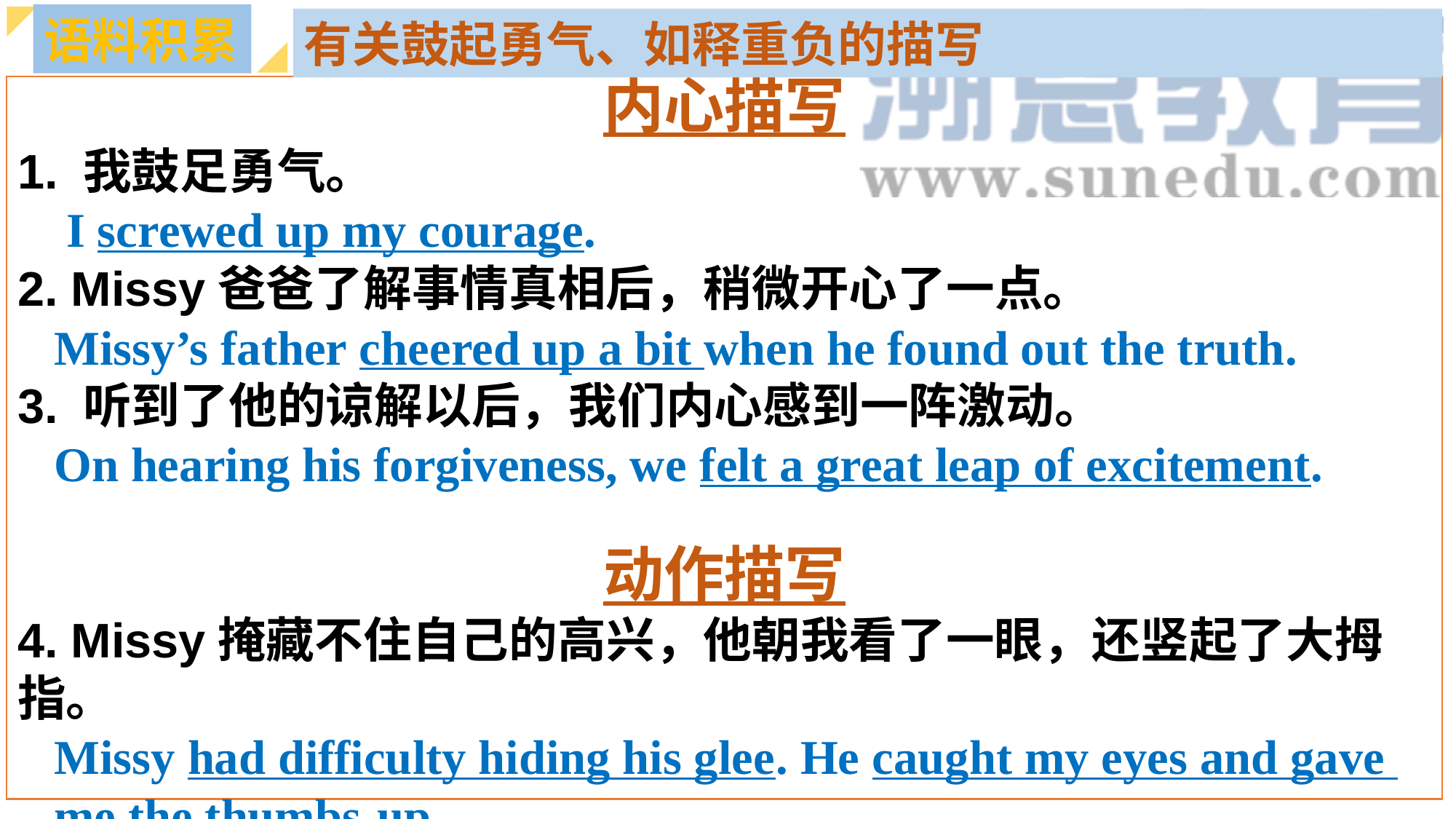

语料积累

有关鼓起勇气、如释重负的描写

内心描写
1. 我鼓足勇气。
    I screwed up my courage.
2. Missy爸爸了解事情真相后，稍微开心了一点。
   Missy’s father cheered up a bit when he found out the truth.
3. 听到了他的谅解以后，我们内心感到一阵激动。
   On hearing his forgiveness, we felt a great leap of excitement.

动作描写
4. Missy掩藏不住自己的高兴，他朝我看了一眼，还竖起了大拇指。
   Missy had difficulty hiding his glee. He caught my eyes and gave
   me the thumbs-up.